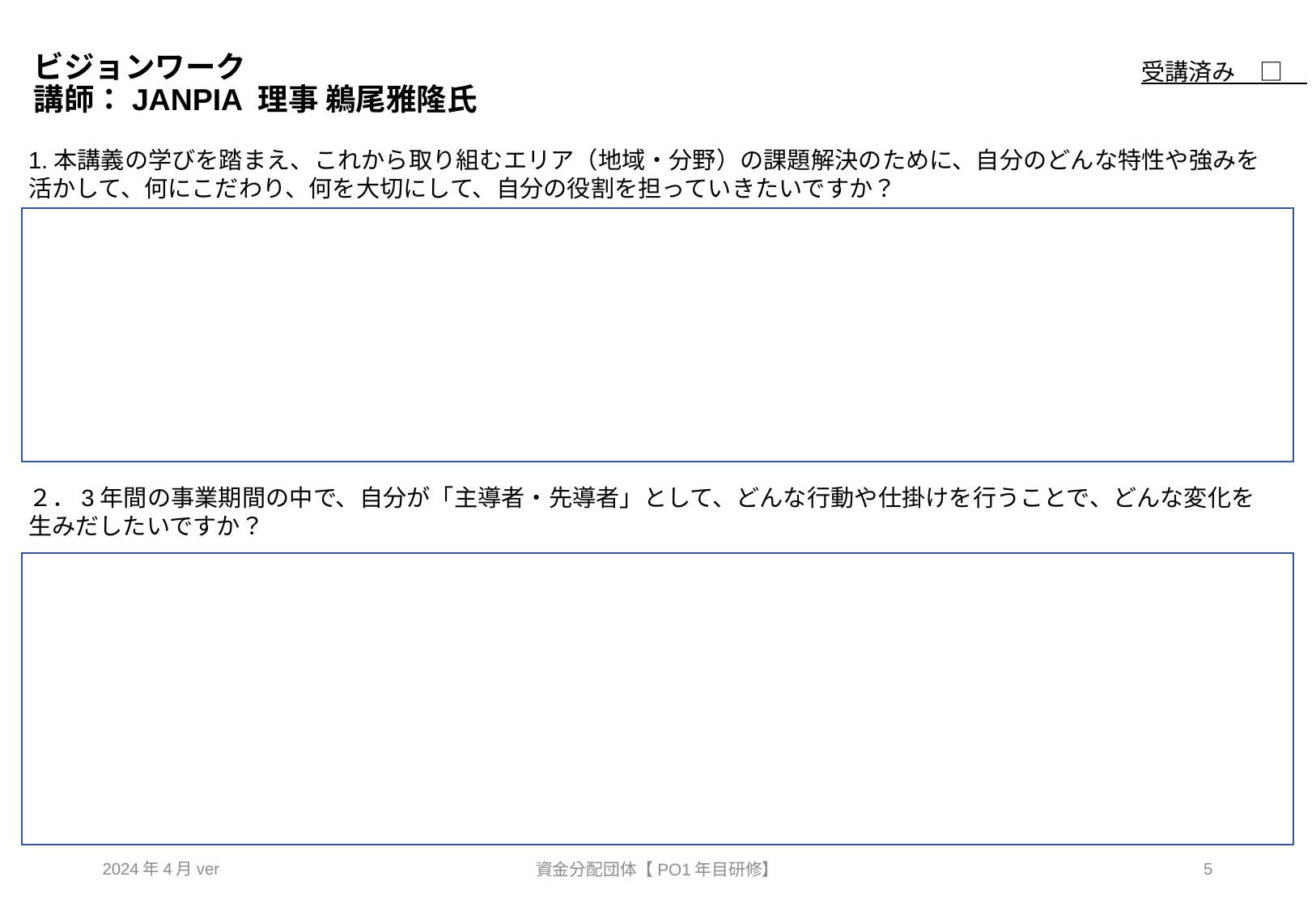

# ビジョンワーク　 講師：JANPIA 理事 鵜尾雅隆氏
受講済み　□
1.本講義の学びを踏まえ、これから取り組むエリア（地域・分野）の課題解決のために、自分のどんな特性や強みを活かして、何にこだわり、何を大切にして、自分の役割を担っていきたいですか？

２．3年間の事業期間の中で、自分が「主導者・先導者」として、どんな行動や仕掛けを行うことで、どんな変化を生みだしたいですか？

2024年4月ver
資金分配団体【PO1年目研修】
5